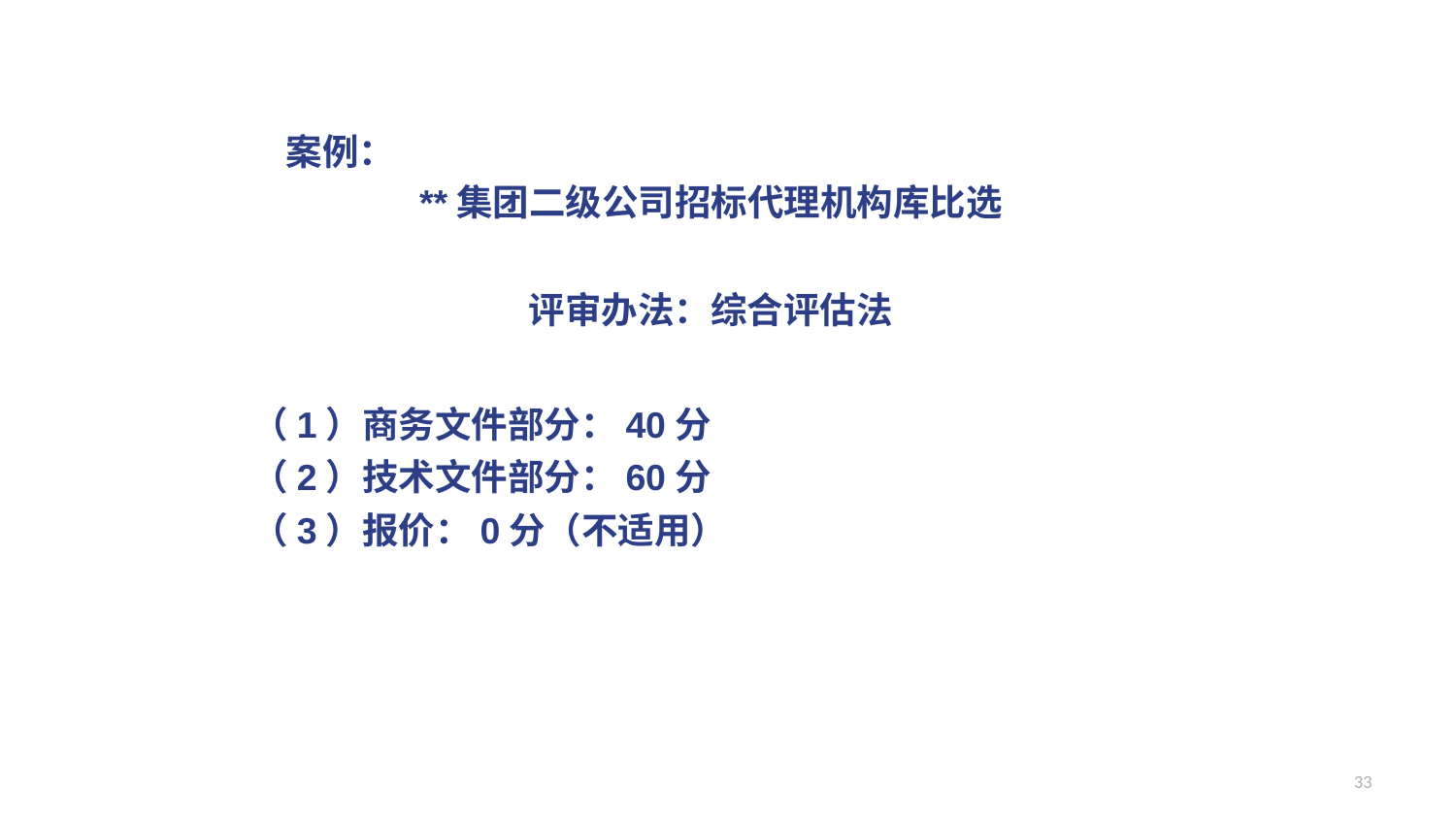

案例：
**集团二级公司招标代理机构库比选

评审办法：综合评估法

（1）商务文件部分：40分
（2）技术文件部分：60分
（3）报价：0分（不适用）

33